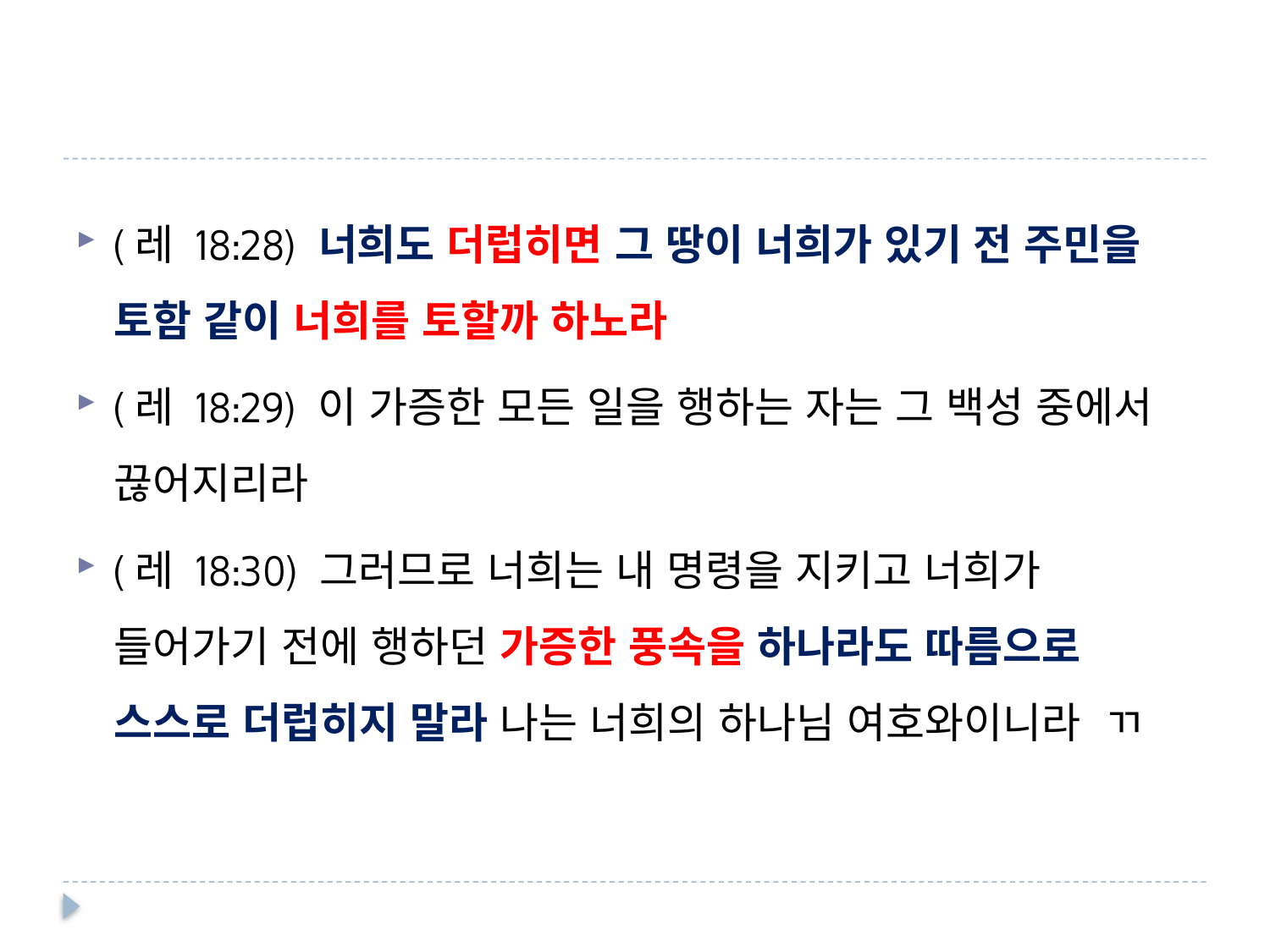

#
(레 18:28) 너희도 더럽히면 그 땅이 너희가 있기 전 주민을 토함 같이 너희를 토할까 하노라
(레 18:29) 이 가증한 모든 일을 행하는 자는 그 백성 중에서 끊어지리라
(레 18:30) 그러므로 너희는 내 명령을 지키고 너희가 들어가기 전에 행하던 가증한 풍속을 하나라도 따름으로 스스로 더럽히지 말라 나는 너희의 하나님 여호와이니라  ㄲ